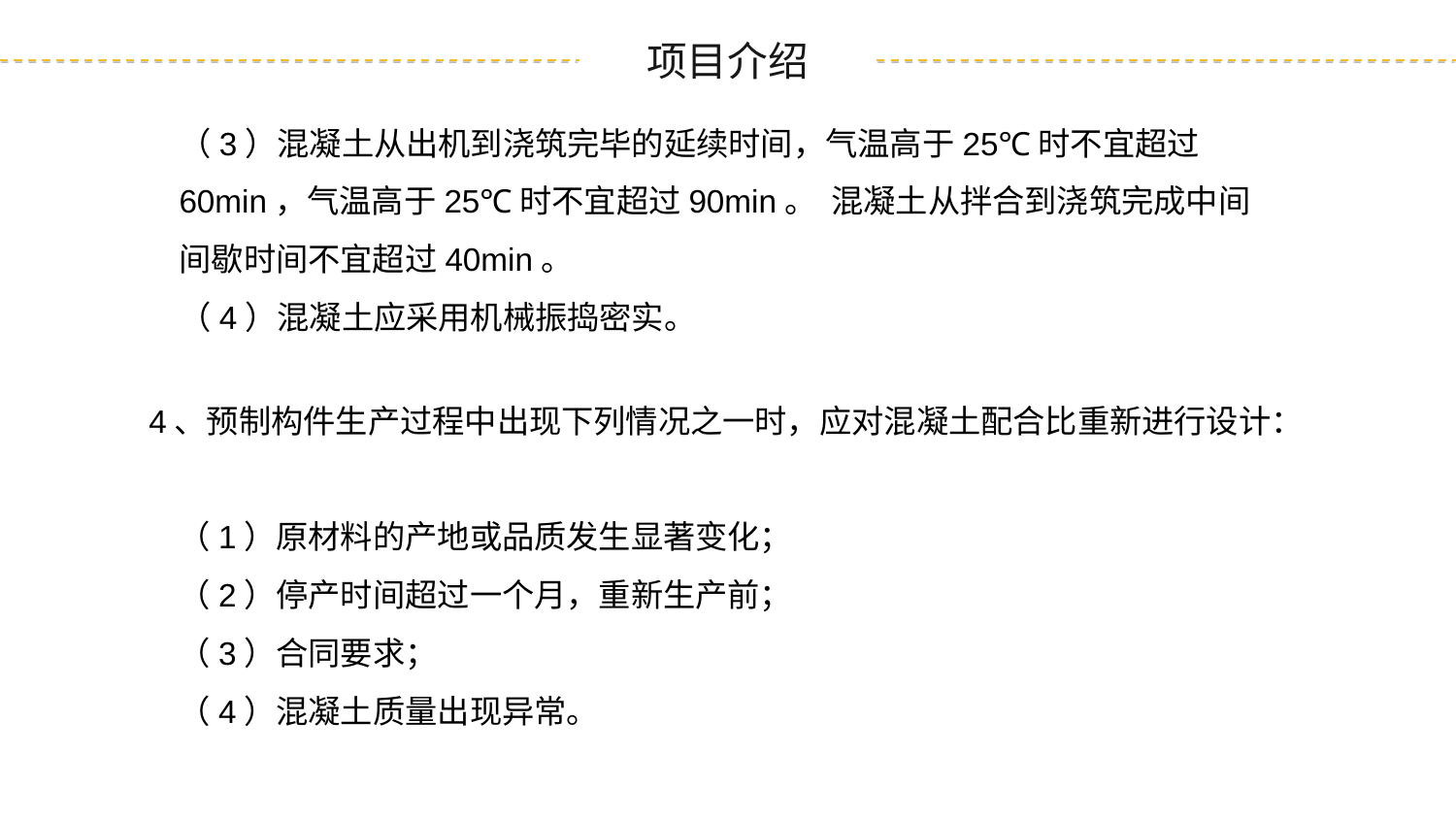

（3）混凝土从出机到浇筑完毕的延续时间，气温高于25℃时不宜超过60min，气温高于25℃时不宜超过90min。  混凝土从拌合到浇筑完成中间间歇时间不宜超过40min。
（4）混凝土应采用机械振捣密实。
4、预制构件生产过程中出现下列情况之一时，应对混凝土配合比重新进行设计：
   （1）原材料的产地或品质发生显著变化；
   （2）停产时间超过一个月，重新生产前；
   （3）合同要求；
   （4）混凝土质量出现异常。